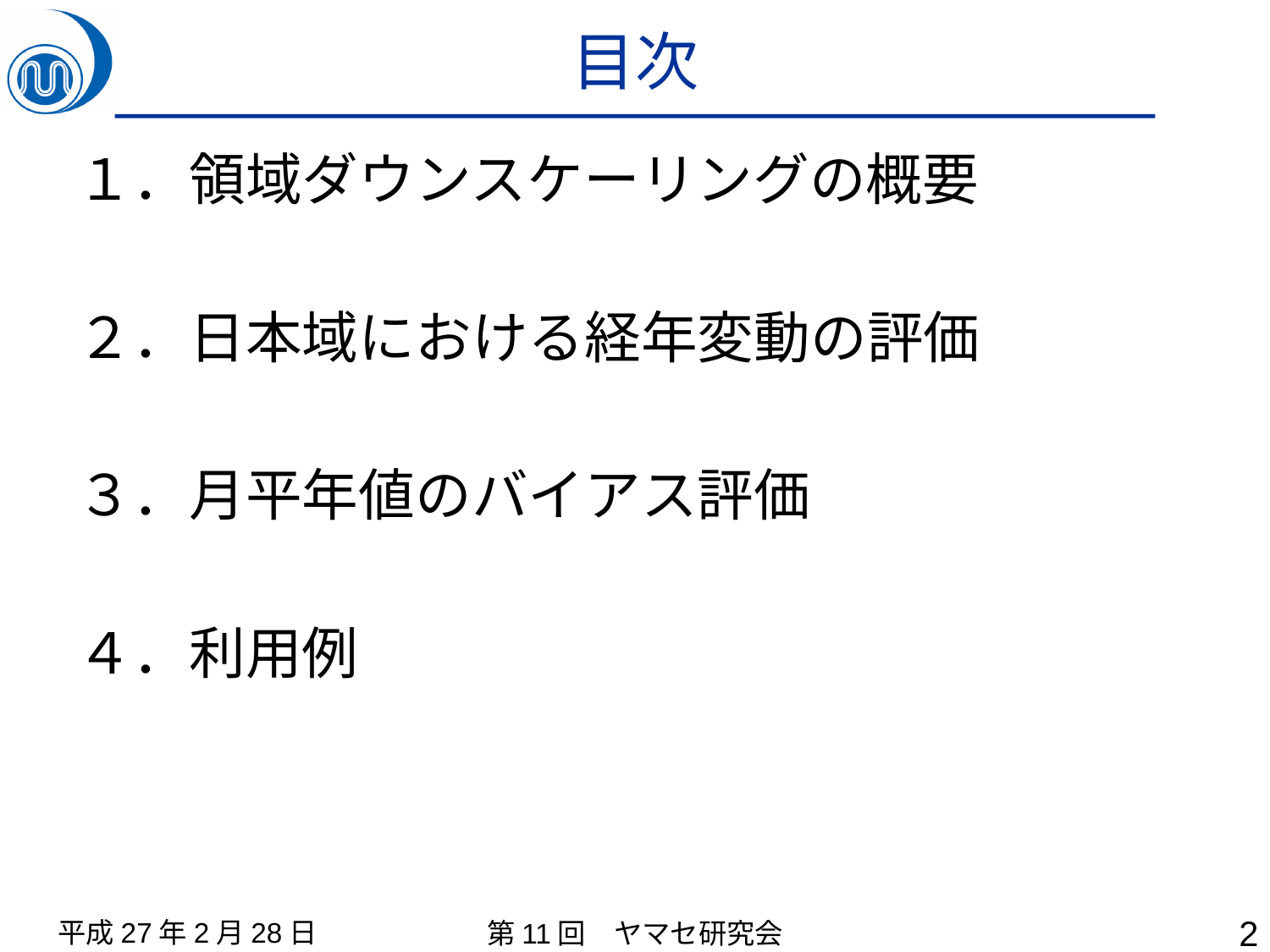

# 目次
１．領域ダウンスケーリングの概要

２．日本域における経年変動の評価

３．月平年値のバイアス評価

４．利用例
平成27年2月28日
第11回　ヤマセ研究会
2